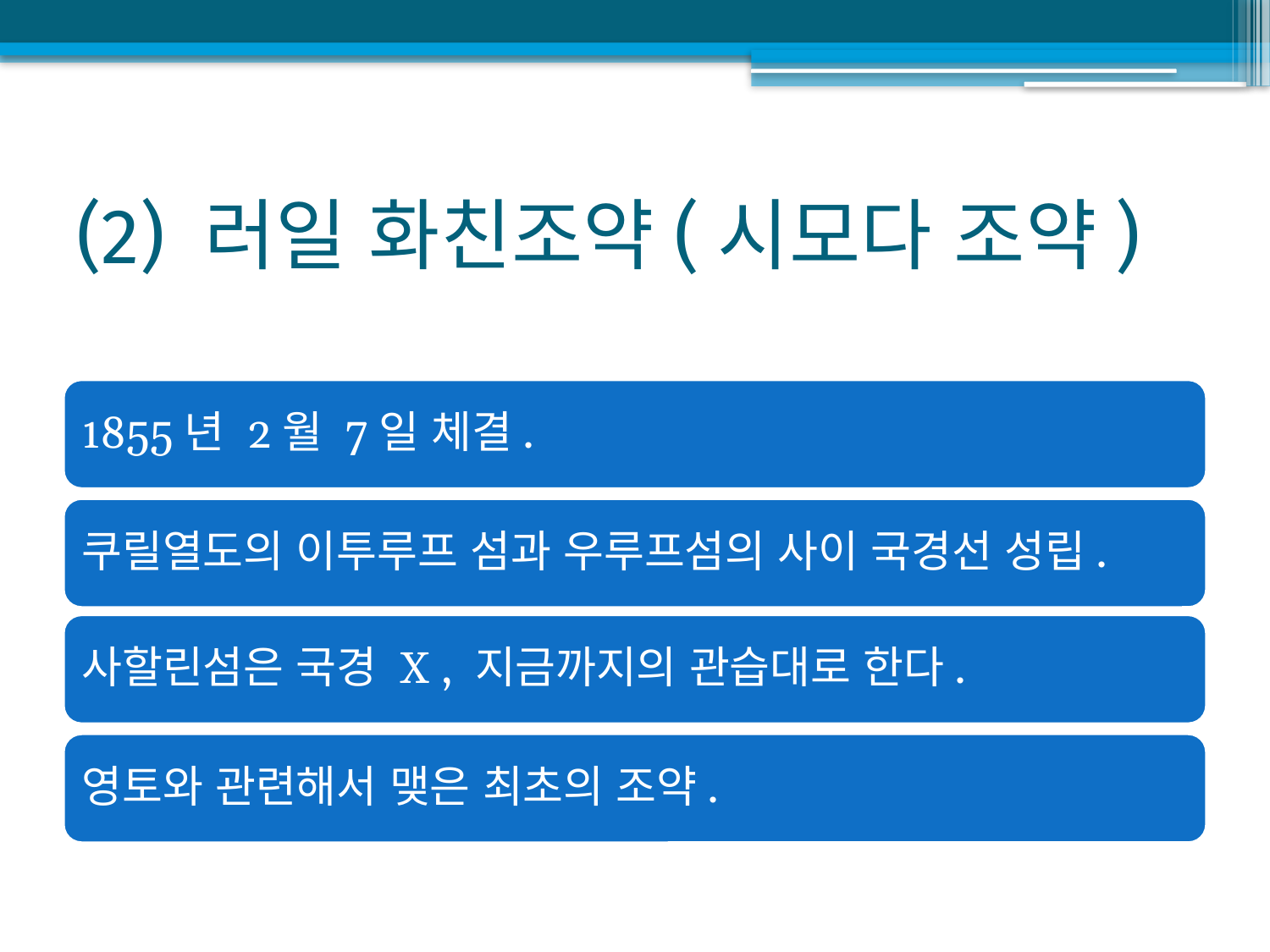

# (2) 러일 화친조약(시모다 조약)
1855년 2월 7일 체결.
쿠릴열도의 이투루프 섬과 우루프섬의 사이 국경선 성립.
사할린섬은 국경 X , 지금까지의 관습대로 한다.
영토와 관련해서 맺은 최초의 조약.